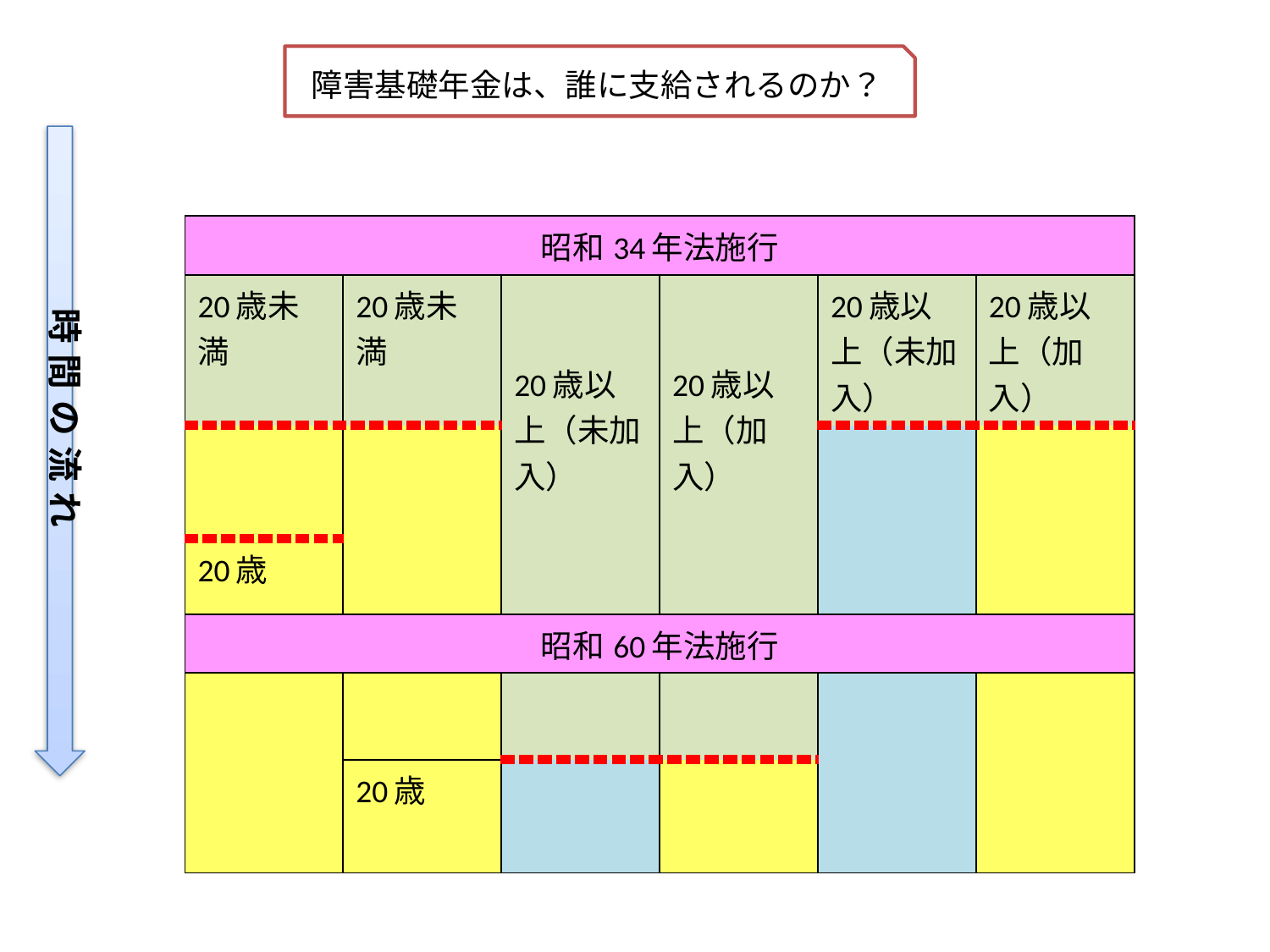

障害基礎年金は、誰に支給されるのか？

時間の流れ
| 昭和34年法施行 |  |  |  |  |  |
| --- | --- | --- | --- | --- | --- |
| 20歳未満 | 20歳未満 | 20歳以上（未加入） | 20歳以上（加入） | 20歳以上（未加入） | 20歳以上（加入） |
|  |  |  |  |  |  |
| 20歳 |  |  |  |  |  |
| 昭和60年法施行 |  |  |  |  |  |
|  |  |  |  |  |  |
|  | 20歳 |  |  |  |  |